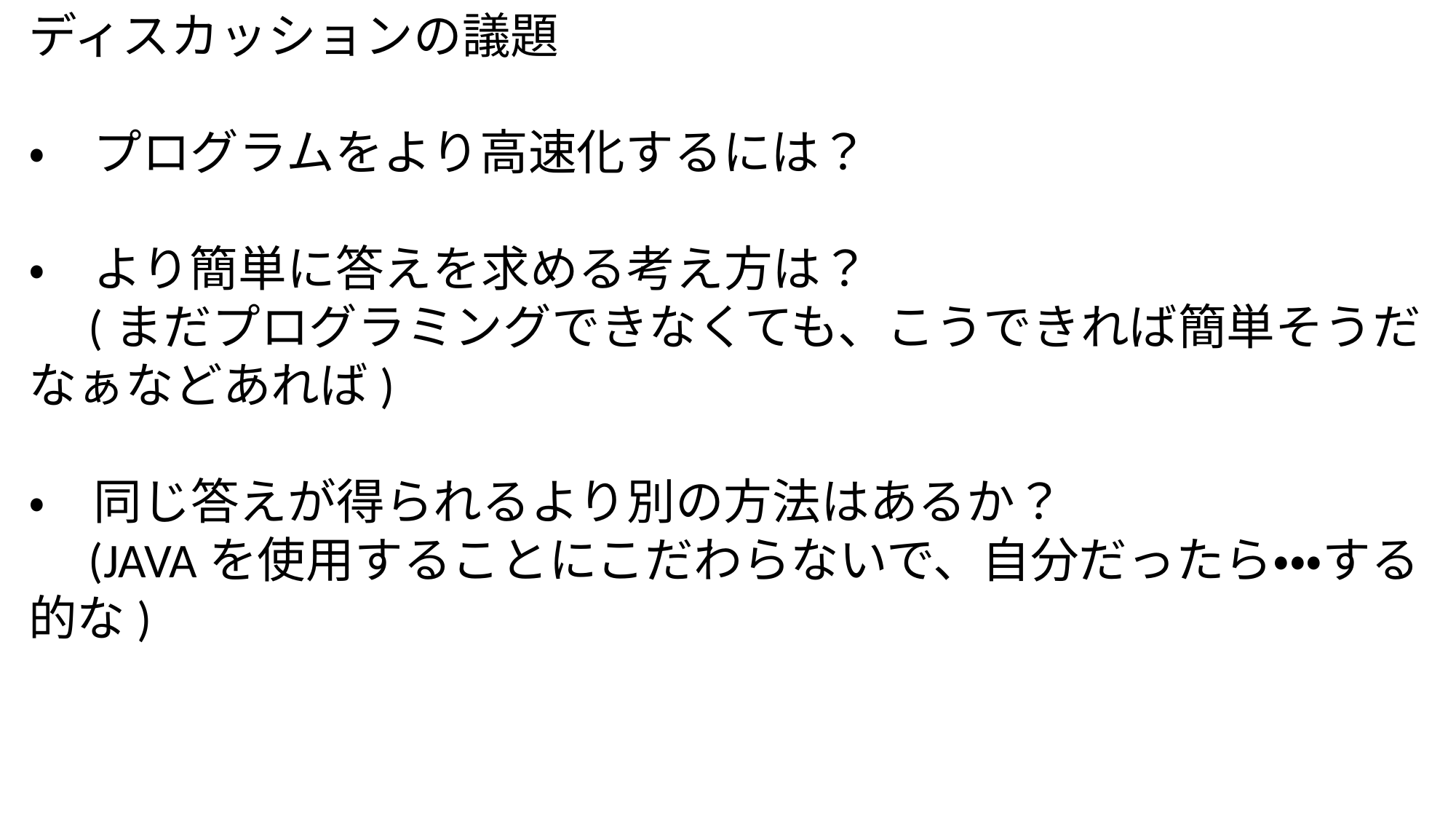

ディスカッションの議題

・　プログラムをより高速化するには？

・　より簡単に答えを求める考え方は？
　(まだプログラミングできなくても、こうできれば簡単そうだなぁなどあれば)

・　同じ答えが得られるより別の方法はあるか？
　(JAVAを使用することにこだわらないで、自分だったら・・・する的な)